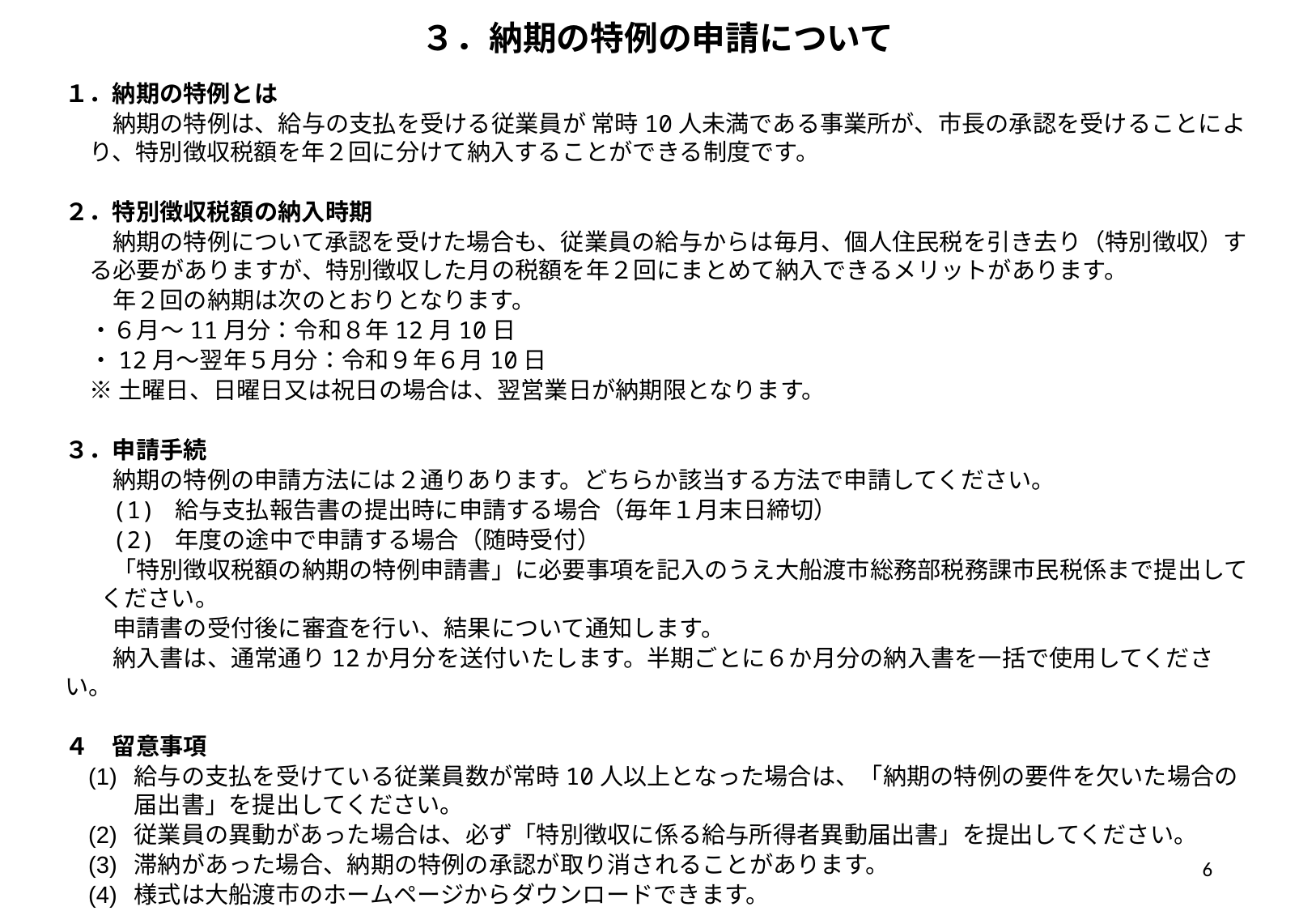

３．納期の特例の申請について
１．納期の特例とは
納期の特例は、給与の支払を受ける従業員が 常時10人未満である事業所が、市長の承認を受けることにより、特別徴収税額を年２回に分けて納入することができる制度です。

２．特別徴収税額の納入時期
納期の特例について承認を受けた場合も、従業員の給与からは毎月、個人住民税を引き去り（特別徴収）する必要がありますが、特別徴収した月の税額を年２回にまとめて納入できるメリットがあります。
年２回の納期は次のとおりとなります。
・６月～11月分：令和８年12月10日
・12月～翌年５月分：令和９年６月10日
※土曜日、日曜日又は祝日の場合は、翌営業日が納期限となります。

３．申請手続
納期の特例の申請方法には２通りあります。どちらか該当する方法で申請してください。
(1) 給与支払報告書の提出時に申請する場合（毎年１月末日締切）
(2) 年度の途中で申請する場合（随時受付）
「特別徴収税額の納期の特例申請書」に必要事項を記入のうえ大船渡市総務部税務課市民税係まで提出してください。
申請書の受付後に審査を行い、結果について通知します。
納入書は、通常通り12か月分を送付いたします。半期ごとに６か月分の納入書を一括で使用してください。

４　留意事項
給与の支払を受けている従業員数が常時10人以上となった場合は、「納期の特例の要件を欠いた場合の届出書」を提出してください。
従業員の異動があった場合は、必ず「特別徴収に係る給与所得者異動届出書」を提出してください。
滞納があった場合、納期の特例の承認が取り消されることがあります。
様式は大船渡市のホームページからダウンロードできます。
6